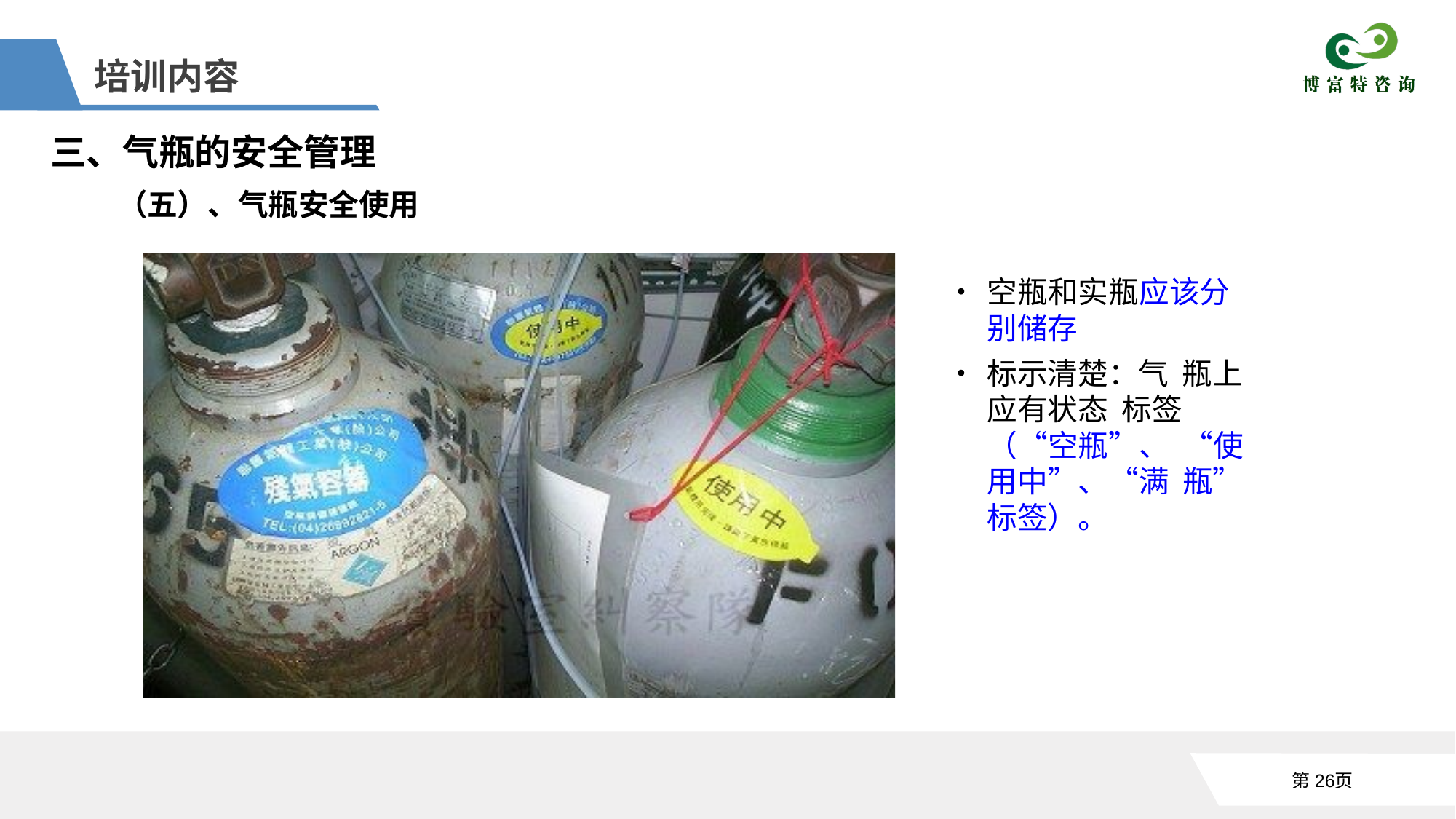

培训内容
三、气瓶的安全管理
（五）、气瓶安全使用

•	空瓶和实瓶应该分别储存
•	标示清楚：气  瓶上应有状态  标签（“空瓶”、  “使用中”、“满  瓶”标签）。